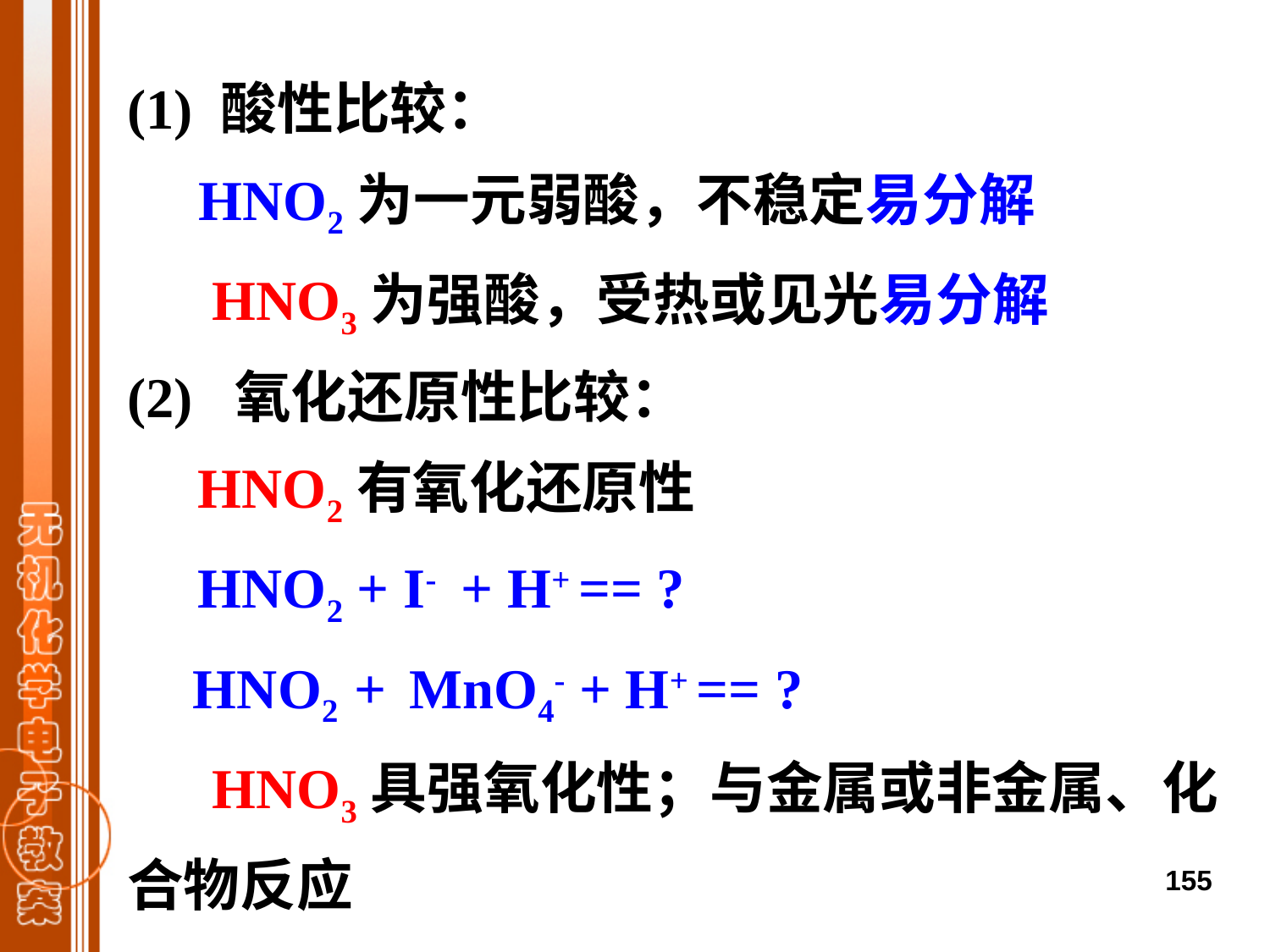

(1) 酸性比较：
HNO2为一元弱酸，不稳定易分解
      HNO3为强酸，受热或见光易分解
(2)  氧化还原性比较：
     HNO2有氧化还原性
     HNO2 + I-   + H+ == ?
        HNO2  +  MnO4- + H+ == ?
      HNO3具强氧化性；与金属或非金属、化合物反应
155